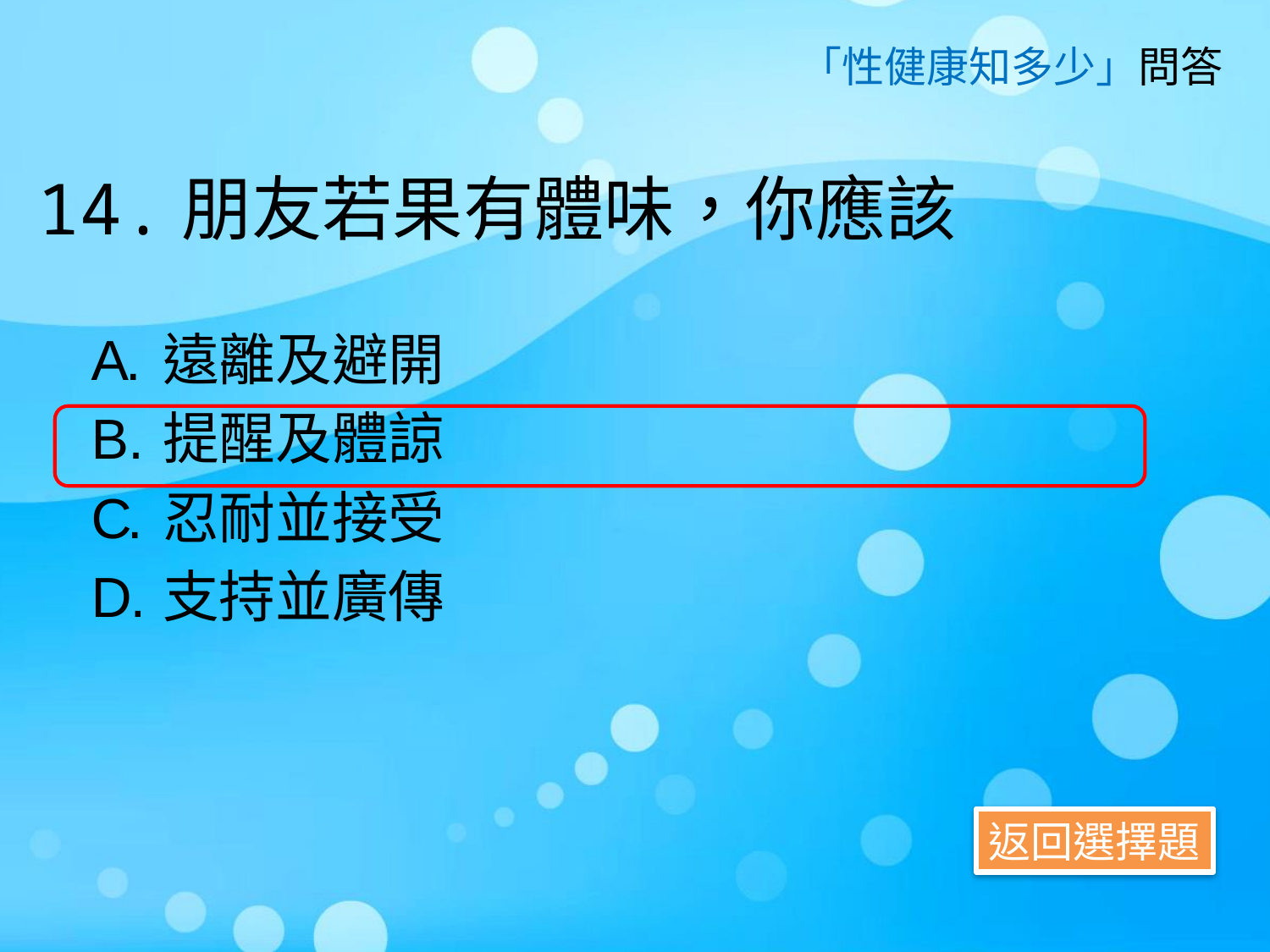

「性健康知多少」問答
# 14.朋友若果有體味，你應該
遠離及避開
提醒及體諒
忍耐並接受
支持並廣傳

返回選擇題